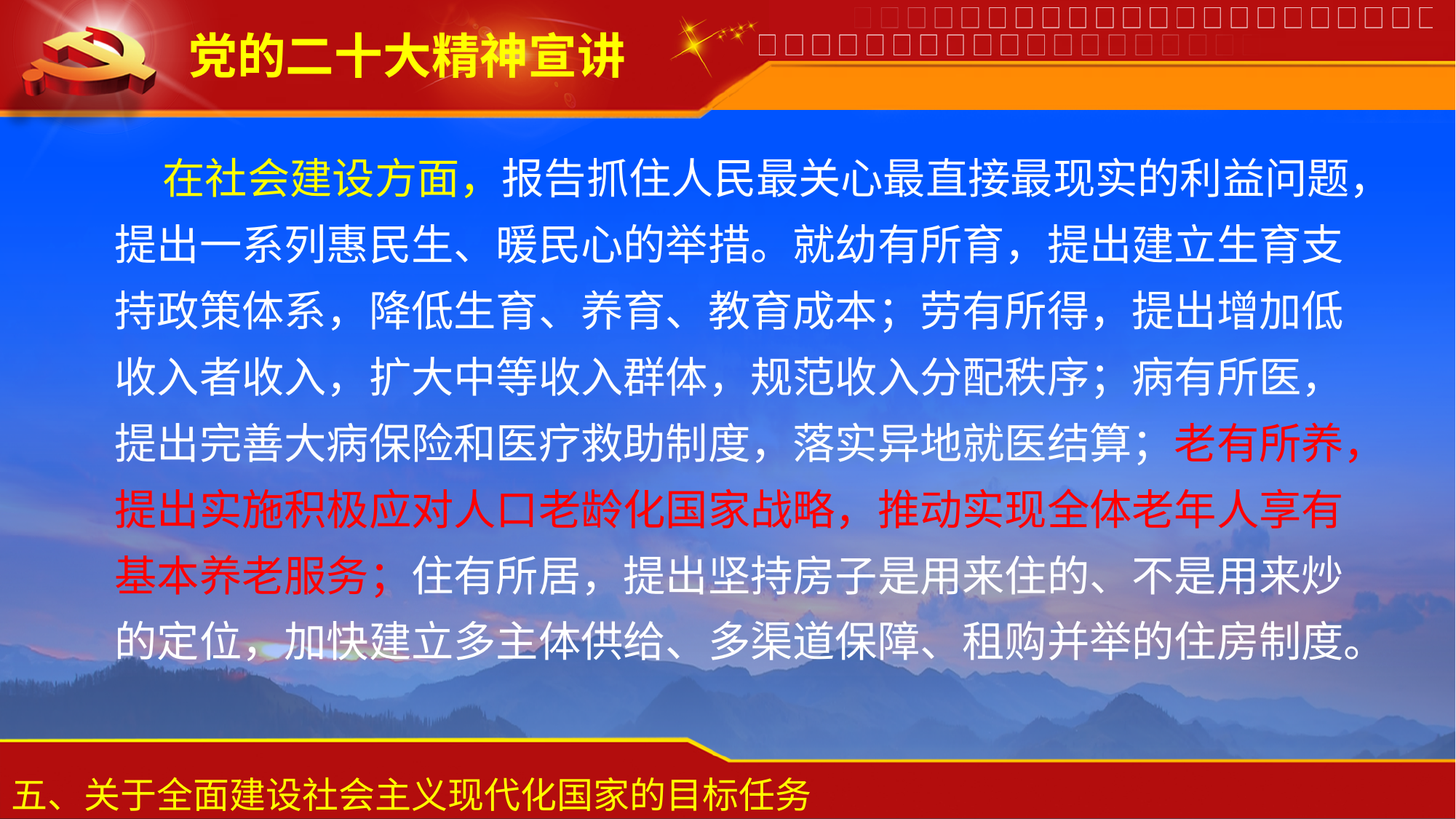

党的二十大精神宣讲
    在社会建设方面，报告抓住人民最关心最直接最现实的利益问题，提出一系列惠民生、暖民心的举措。就幼有所育，提出建立生育支持政策体系，降低生育、养育、教育成本；劳有所得，提出增加低收入者收入，扩大中等收入群体，规范收入分配秩序；病有所医，提出完善大病保险和医疗救助制度，落实异地就医结算；老有所养，提出实施积极应对人口老龄化国家战略，推动实现全体老年人享有基本养老服务；住有所居，提出坚持房子是用来住的、不是用来炒的定位，加快建立多主体供给、多渠道保障、租购并举的住房制度。
五、关于全面建设社会主义现代化国家的目标任务